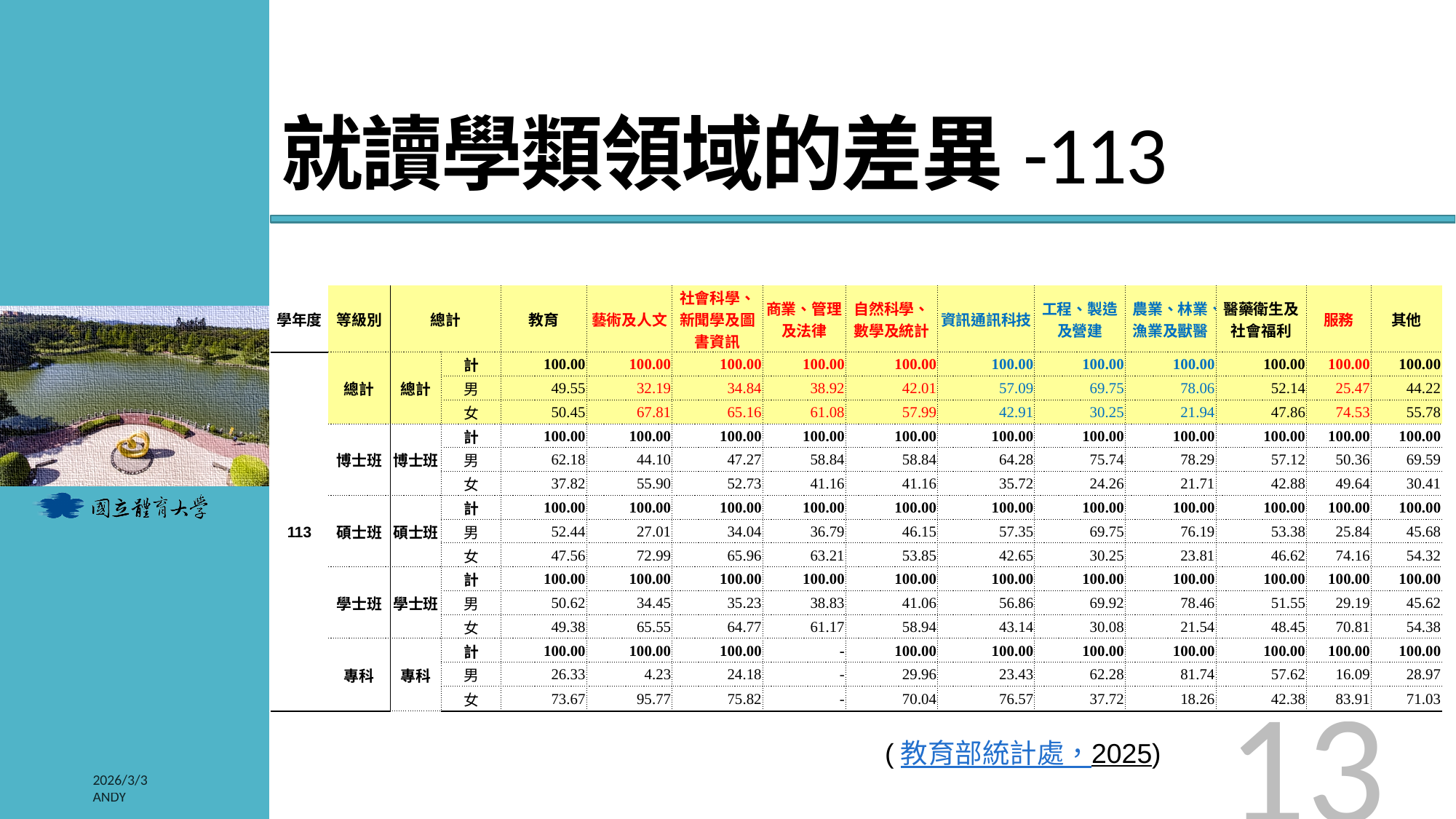

# 就讀學類領域的差異-113
| 學年度 | 等級別 | 總計 |  | 教育 | 藝術及人文 | 社會科學、新聞學及圖書資訊 | 商業、管理及法律 | 自然科學、數學及統計 | 資訊通訊科技 | 工程、製造及營建 | 農業、林業、漁業及獸醫 | 醫藥衛生及社會福利 | 服務 | 其他 |
| --- | --- | --- | --- | --- | --- | --- | --- | --- | --- | --- | --- | --- | --- | --- |
| 113 | 總計 | 總計 | 計 | 100.00 | 100.00 | 100.00 | 100.00 | 100.00 | 100.00 | 100.00 | 100.00 | 100.00 | 100.00 | 100.00 |
|  |  |  | 男 | 49.55 | 32.19 | 34.84 | 38.92 | 42.01 | 57.09 | 69.75 | 78.06 | 52.14 | 25.47 | 44.22 |
|  |  |  | 女 | 50.45 | 67.81 | 65.16 | 61.08 | 57.99 | 42.91 | 30.25 | 21.94 | 47.86 | 74.53 | 55.78 |
|  | 博士班 | 博士班 | 計 | 100.00 | 100.00 | 100.00 | 100.00 | 100.00 | 100.00 | 100.00 | 100.00 | 100.00 | 100.00 | 100.00 |
|  |  |  | 男 | 62.18 | 44.10 | 47.27 | 58.84 | 58.84 | 64.28 | 75.74 | 78.29 | 57.12 | 50.36 | 69.59 |
|  |  |  | 女 | 37.82 | 55.90 | 52.73 | 41.16 | 41.16 | 35.72 | 24.26 | 21.71 | 42.88 | 49.64 | 30.41 |
|  | 碩士班 | 碩士班 | 計 | 100.00 | 100.00 | 100.00 | 100.00 | 100.00 | 100.00 | 100.00 | 100.00 | 100.00 | 100.00 | 100.00 |
|  |  |  | 男 | 52.44 | 27.01 | 34.04 | 36.79 | 46.15 | 57.35 | 69.75 | 76.19 | 53.38 | 25.84 | 45.68 |
|  |  |  | 女 | 47.56 | 72.99 | 65.96 | 63.21 | 53.85 | 42.65 | 30.25 | 23.81 | 46.62 | 74.16 | 54.32 |
|  | 學士班 | 學士班 | 計 | 100.00 | 100.00 | 100.00 | 100.00 | 100.00 | 100.00 | 100.00 | 100.00 | 100.00 | 100.00 | 100.00 |
|  |  |  | 男 | 50.62 | 34.45 | 35.23 | 38.83 | 41.06 | 56.86 | 69.92 | 78.46 | 51.55 | 29.19 | 45.62 |
|  |  |  | 女 | 49.38 | 65.55 | 64.77 | 61.17 | 58.94 | 43.14 | 30.08 | 21.54 | 48.45 | 70.81 | 54.38 |
|  | 專科 | 專科 | 計 | 100.00 | 100.00 | 100.00 | - | 100.00 | 100.00 | 100.00 | 100.00 | 100.00 | 100.00 | 100.00 |
|  |  |  | 男 | 26.33 | 4.23 | 24.18 | - | 29.96 | 23.43 | 62.28 | 81.74 | 57.62 | 16.09 | 28.97 |
|  |  |  | 女 | 73.67 | 95.77 | 75.82 | - | 70.04 | 76.57 | 37.72 | 18.26 | 42.38 | 83.91 | 71.03 |
13
(教育部統計處，2025)
2026/3/3
Andy